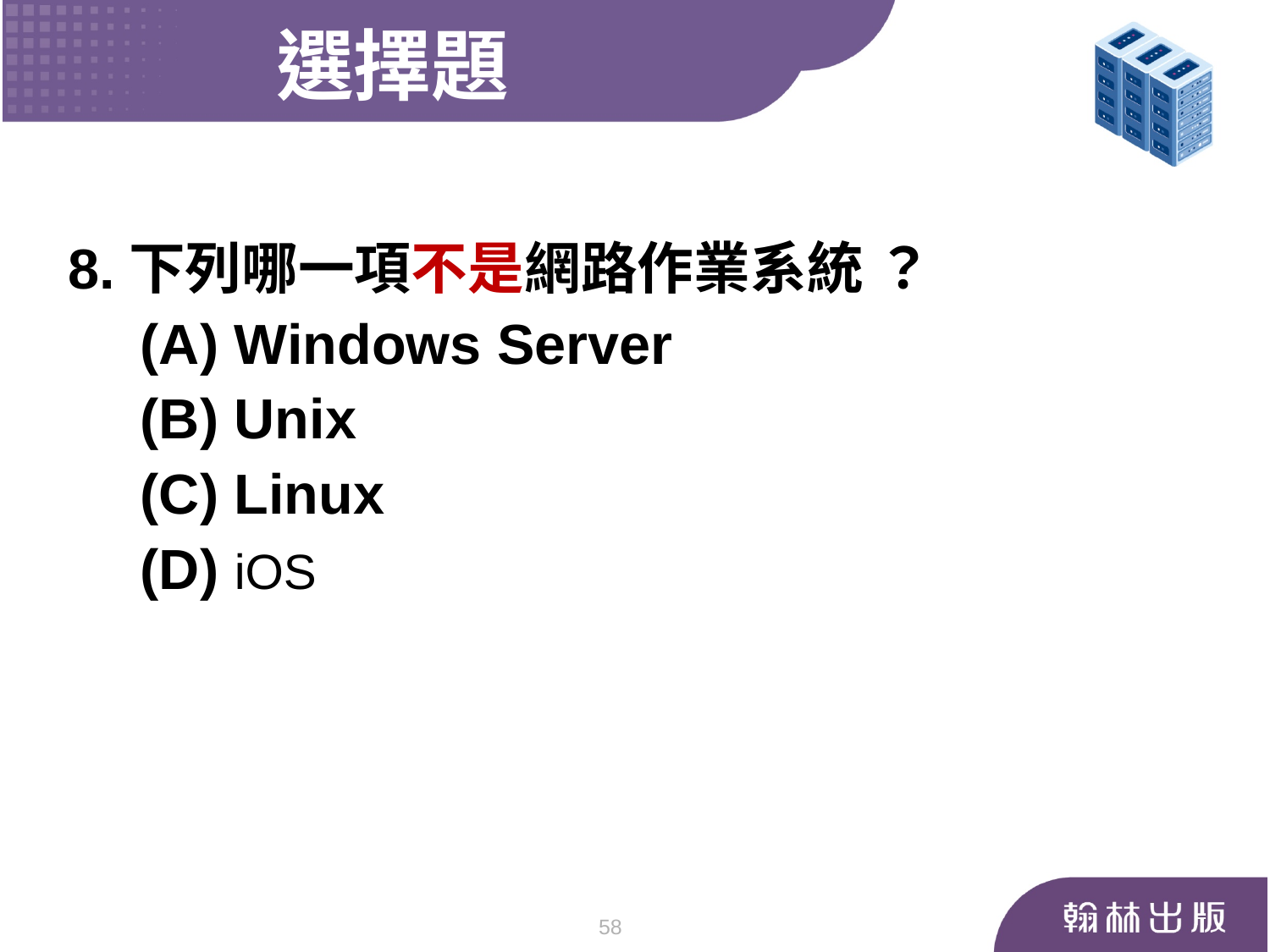

選擇題
8.下列哪一項不是網路作業系統 ？
	   (A) Windows Server
	   (B) Unix
	   (C) Linux
	   (D) iOS

58